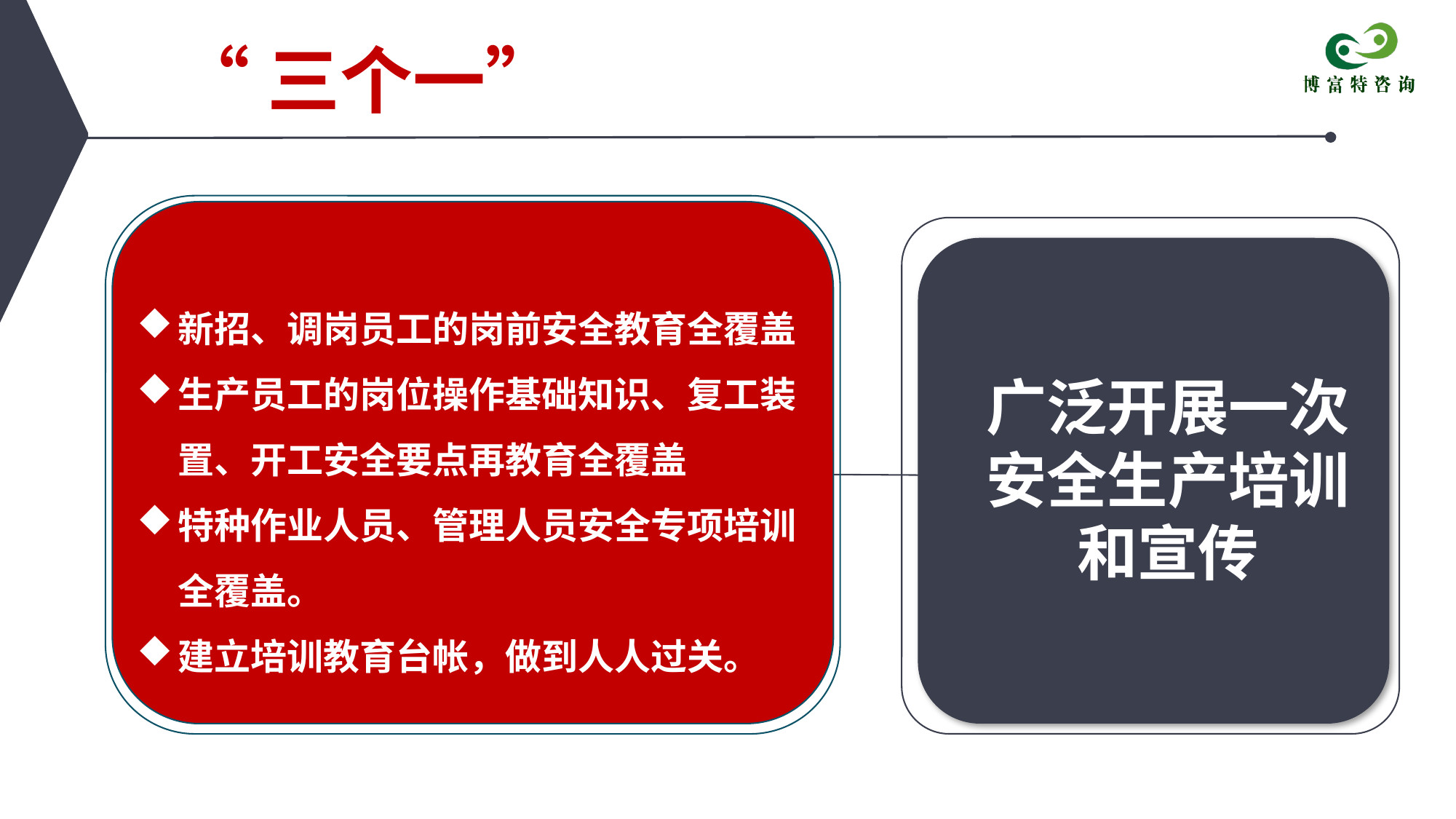

“三个一”

新招、调岗员工的岗前安全教育全覆盖
生产员工的岗位操作基础知识、复工装置、开工安全要点再教育全覆盖
特种作业人员、管理人员安全专项培训全覆盖。
建立培训教育台帐，做到人人过关。
广泛开展一次安全生产培训和宣传